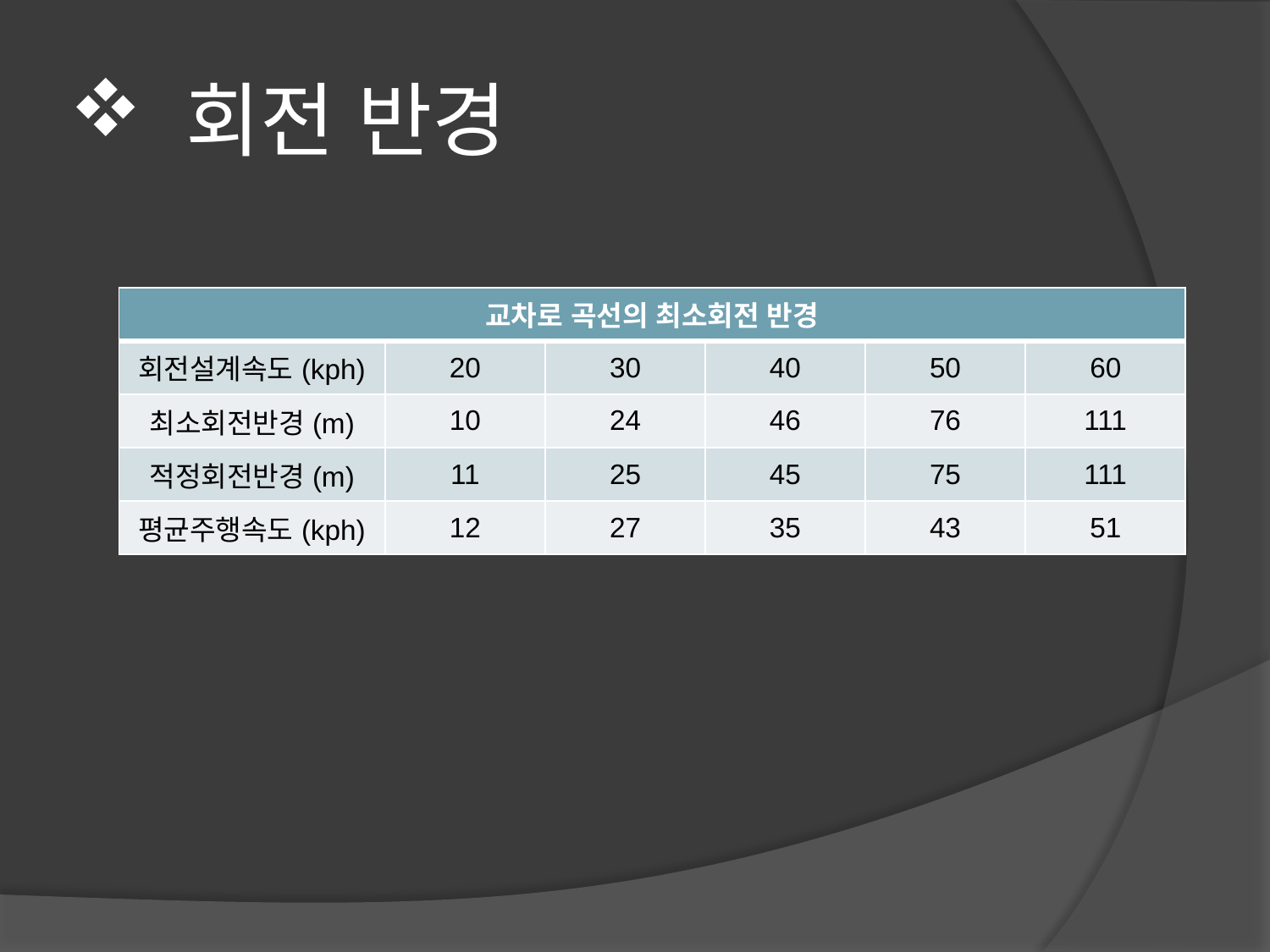

# 회전 반경
| 교차로 곡선의 최소회전 반경 |  |  |  |  |  |
| --- | --- | --- | --- | --- | --- |
| 회전설계속도(kph) | 20 | 30 | 40 | 50 | 60 |
| 최소회전반경(m) | 10 | 24 | 46 | 76 | 111 |
| 적정회전반경(m) | 11 | 25 | 45 | 75 | 111 |
| 평균주행속도(kph) | 12 | 27 | 35 | 43 | 51 |